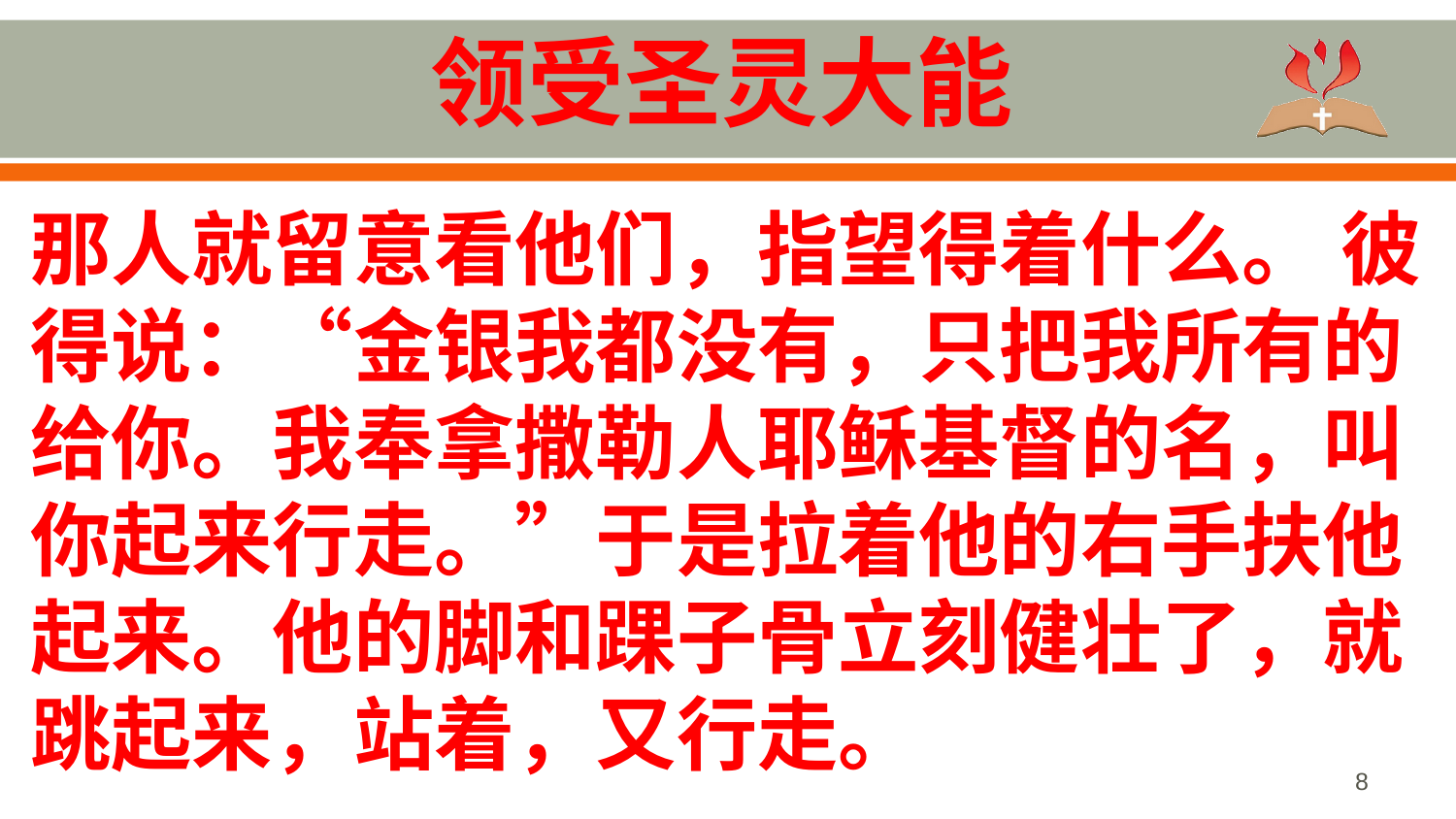

领受圣灵大能

那人就留意看他们，指望得着什么。 彼得说：“金银我都没有，只把我所有的给你。我奉拿撒勒人耶稣基督的名，叫你起来行走。”于是拉着他的右手扶他起来。他的脚和踝子骨立刻健壮了，就跳起来，站着，又行走。
8